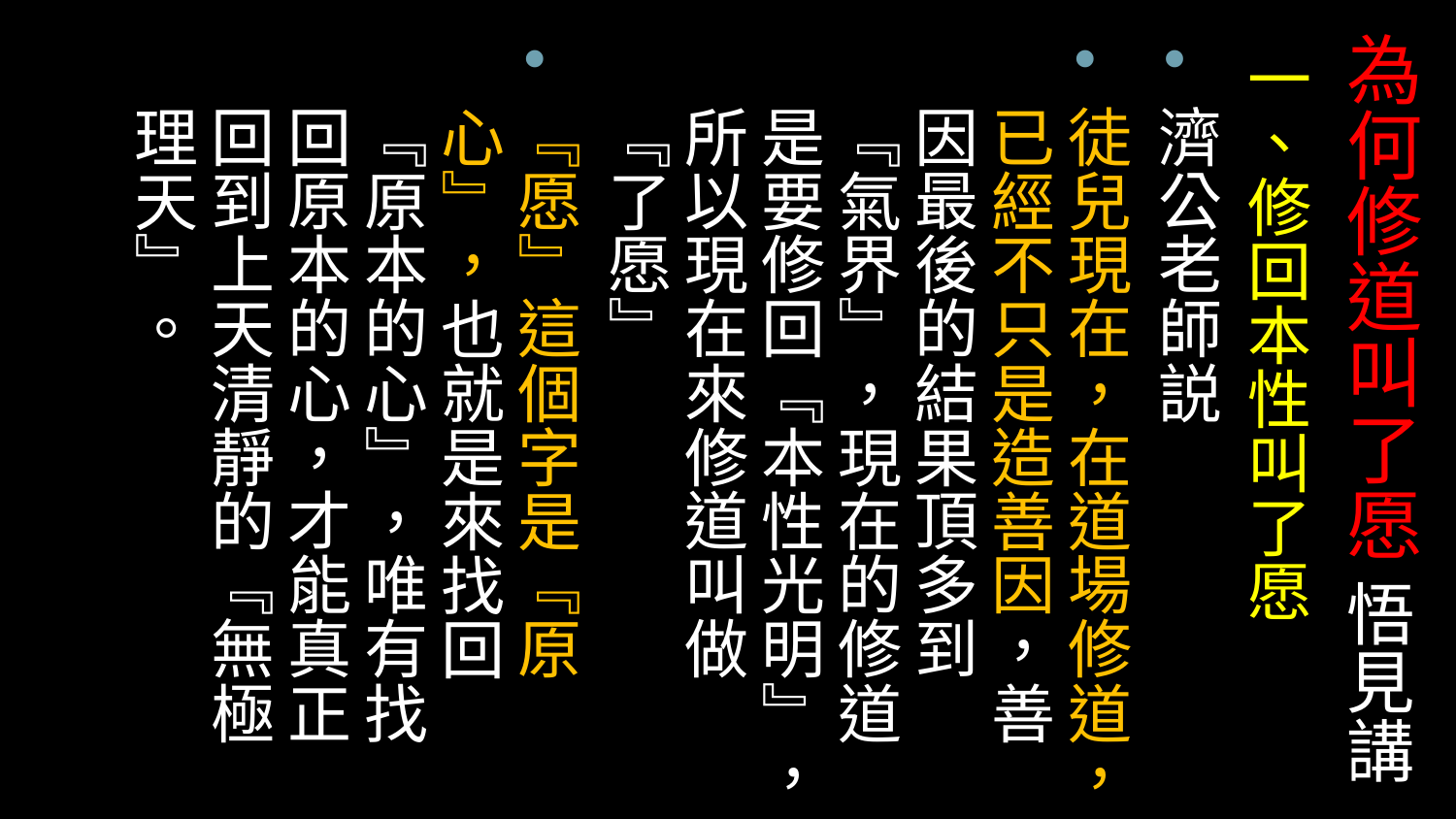

# 為何修道叫了愿 悟見講
一、修回本性叫了愿
濟公老師説
徒兒現在，在道場修道，已經不只是造善因，善因最後的結果頂多到『氣界』，現在的修道是要修回『本性光明』，所以現在來修道叫做『了愿』
『愿』這個字是『原心』，也就是來找回『原本的心』，唯有找回原本的心，才能真正回到上天清靜的『無極理天』。